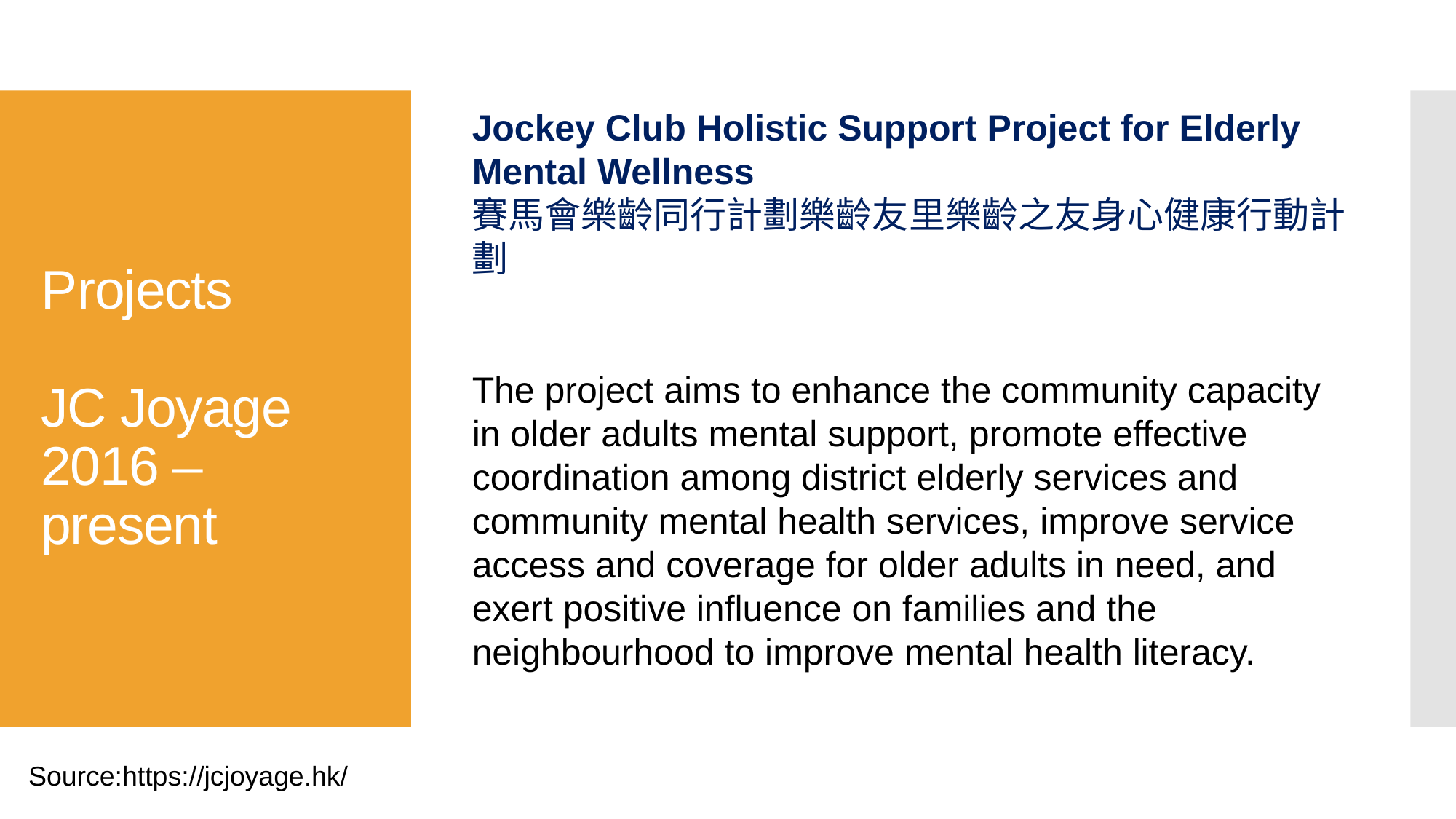

Jockey Club Holistic Support Project for Elderly Mental Wellness
賽馬會樂齡同行計劃樂齡友里樂齡之友身心健康行動計劃

The project aims to enhance the community capacity in older adults mental support, promote effective coordination among district elderly services and community mental health services, improve service access and coverage for older adults in need, and exert positive influence on families and the neighbourhood to improve mental health literacy.

# Projects JC Joyage 2016 – present
Source:https://jcjoyage.hk/